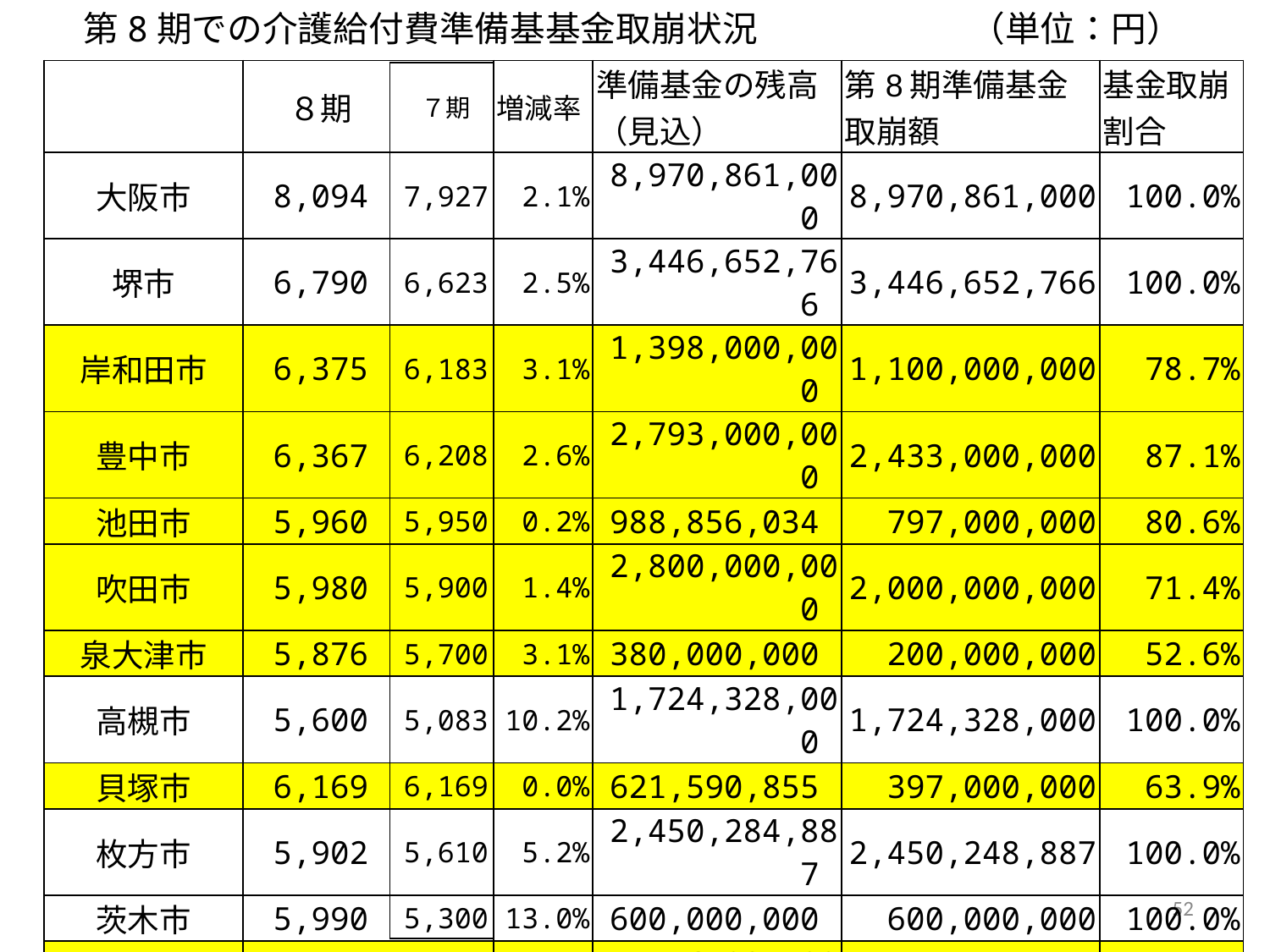

第8期での介護給付費準備基基金取崩状況　　　　　　（単位：円）
|  | ８期 | ７期 | 増減率 | 準備基金の残高（見込） | 第8期準備基金取崩額 | 基金取崩割合 |
| --- | --- | --- | --- | --- | --- | --- |
| 大阪市 | 8,094 | 7,927 | 2.1% | 8,970,861,000 | 8,970,861,000 | 100.0% |
| 堺市 | 6,790 | 6,623 | 2.5% | 3,446,652,766 | 3,446,652,766 | 100.0% |
| 岸和田市 | 6,375 | 6,183 | 3.1% | 1,398,000,000 | 1,100,000,000 | 78.7% |
| 豊中市 | 6,367 | 6,208 | 2.6% | 2,793,000,000 | 2,433,000,000 | 87.1% |
| 池田市 | 5,960 | 5,950 | 0.2% | 988,856,034 | 797,000,000 | 80.6% |
| 吹田市 | 5,980 | 5,900 | 1.4% | 2,800,000,000 | 2,000,000,000 | 71.4% |
| 泉大津市 | 5,876 | 5,700 | 3.1% | 380,000,000 | 200,000,000 | 52.6% |
| 高槻市 | 5,600 | 5,083 | 10.2% | 1,724,328,000 | 1,724,328,000 | 100.0% |
| 貝塚市 | 6,169 | 6,169 | 0.0% | 621,590,855 | 397,000,000 | 63.9% |
| 枚方市 | 5,902 | 5,610 | 5.2% | 2,450,284,887 | 2,450,248,887 | 100.0% |
| 茨木市 | 5,990 | 5,300 | 13.0% | 600,000,000 | 600,000,000 | 100.0% |
| 八尾市 | 6,556 | 6,092 | 7.6% | 1,146,835,808 | 900,000,000 | 78.5% |
| 泉佐野市 | 6,650 | 6,500 | 2.3% | 701,472,758 | 700,000,000 | 99.8% |
| 富田林市 | 6,730 | 6,715 | 0.2% | 613,676,000 | 523,000,000 | 85.2% |
| 寝屋川市 | 6,390 | 6,210 | 2.9% | 1,532,702,318 | 800,000,000 | 52.2% |
| 河内長野市 | 5,840 | 5,800 | 0.7% | 1,027,940,040 | 1,027,940,040 | 100.0% |
| 松原市 | 6,550 | 6,040 | 8.4% | 772,907,486 | 550,000,000 | 71.2% |
| 大東市 | 6,420 | 6,380 | 0.6% | 1,600,000,000 | 840,000,000 | 52.5% |
| 和泉市 | 6,159 | 5,743 | 7.2% | 597,461,000 | 597,461,000 | 100.0% |
| 箕面市 | 5,400 | 5,700 | -5.3% | 1,059,540,000 | 1,059,540,000 | 100.0% |
| 柏原市 | 6,102 | 6,407 | -4.8% | 840,577,241 | 404,600,000 | 48.1% |
|  |
| --- |
52